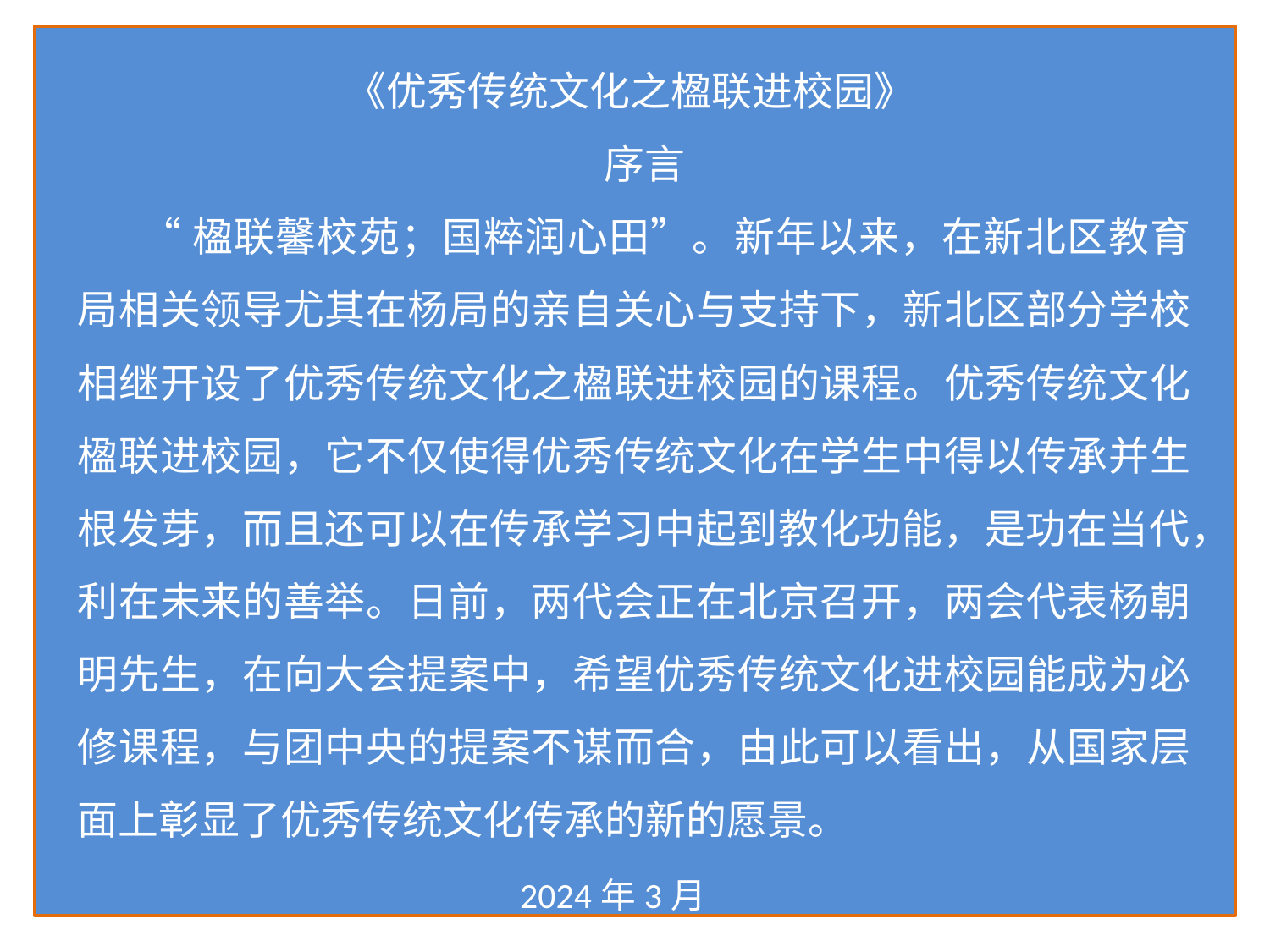

《优秀传统文化之楹联进校园》
 序言
“楹联馨校苑；国粹润心田”。新年以来，在新北区教育局相关领导尤其在杨局的亲自关心与支持下，新北区部分学校相继开设了优秀传统文化之楹联进校园的课程。优秀传统文化楹联进校园，它不仅使得优秀传统文化在学生中得以传承并生根发芽，而且还可以在传承学习中起到教化功能，是功在当代，利在未来的善举。日前，两代会正在北京召开，两会代表杨朝明先生，在向大会提案中，希望优秀传统文化进校园能成为必修课程，与团中央的提案不谋而合，由此可以看出，从国家层面上彰显了优秀传统文化传承的新的愿景。
                                               2024年3月